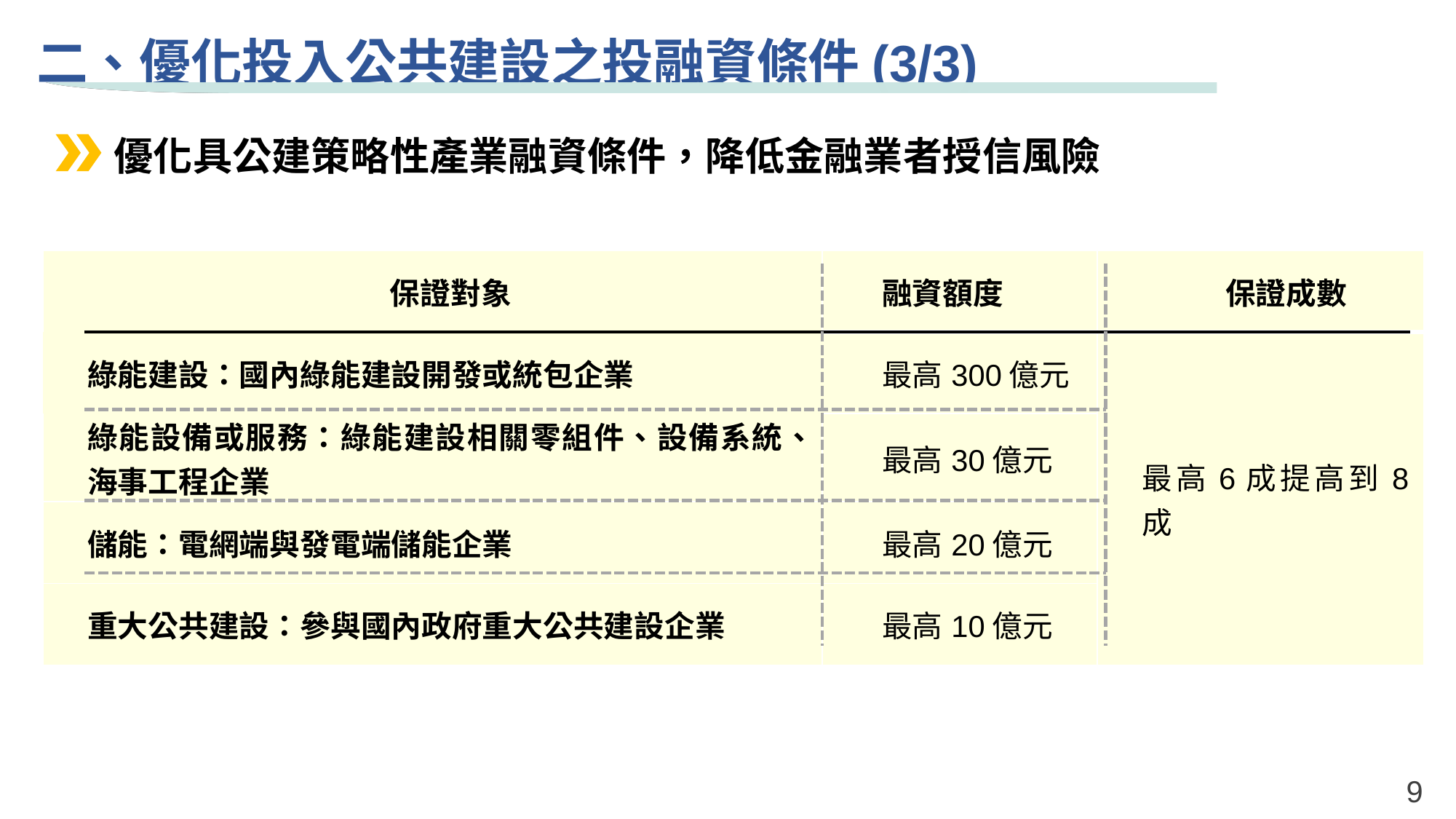

二、優化投入公共建設之投融資條件(3/3)

優化具公建策略性產業融資條件，降低金融業者授信風險

| 保證對象 | 融資額度 | 保證成數 |
| --- | --- | --- |
| 綠能建設：國內綠能建設開發或統包企業 | 最高300億元 | 最高6成提高到8成 |
| 綠能設備或服務：綠能建設相關零組件、設備系統、海事工程企業 | 最高30億元 |  |
| 儲能：電網端與發電端儲能企業 | 最高20億元 |  |
| 重大公共建設：參與國內政府重大公共建設企業 | 最高10億元 |  |
9